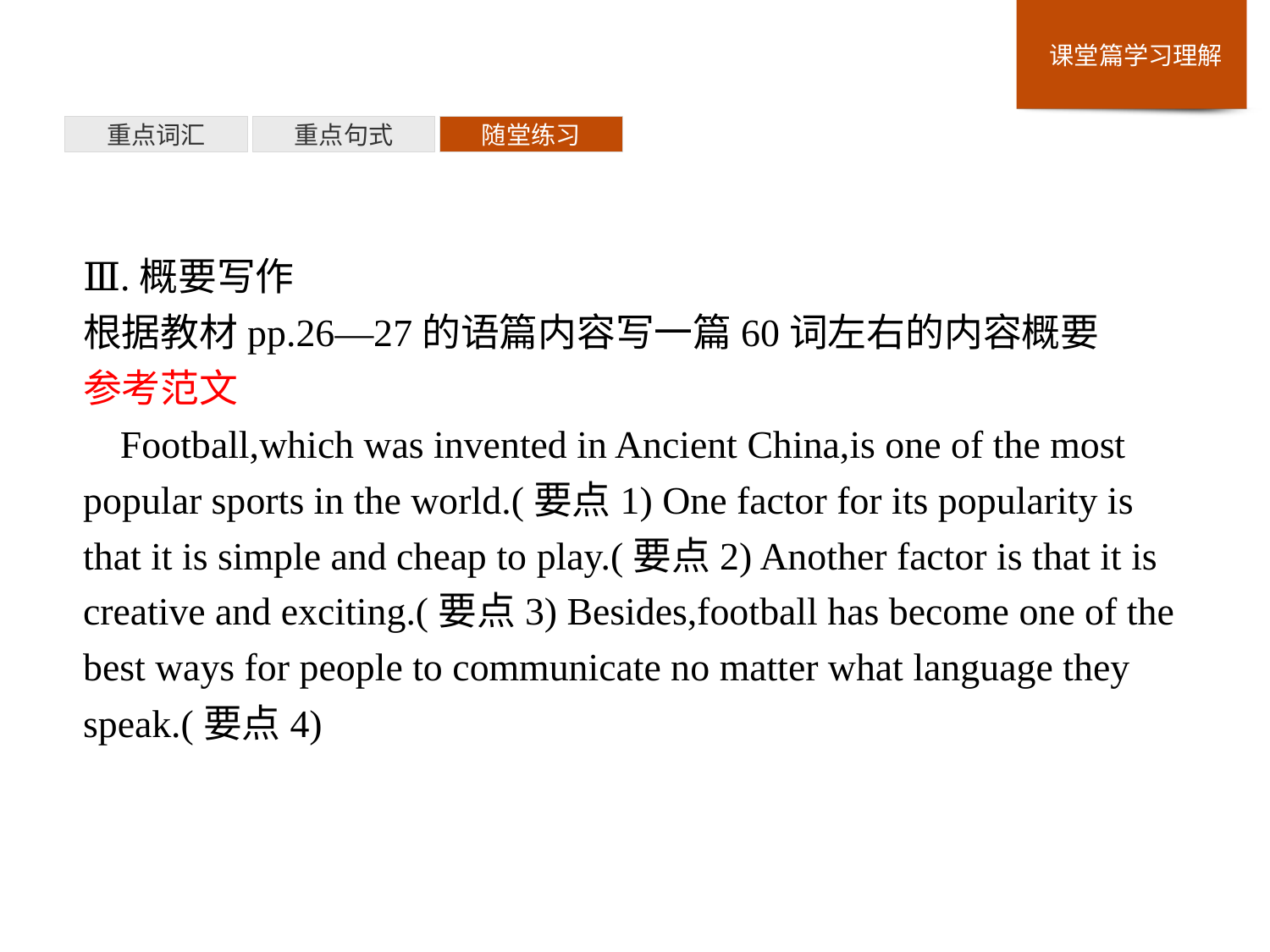

重点词汇
重点句式
随堂练习
Ⅲ.概要写作
根据教材pp.26—27的语篇内容写一篇60词左右的内容概要
参考范文
Football,which was invented in Ancient China,is one of the most popular sports in the world.(要点1) One factor for its popularity is that it is simple and cheap to play.(要点2) Another factor is that it is creative and exciting.(要点3) Besides,football has become one of the best ways for people to communicate no matter what language they speak.(要点4)